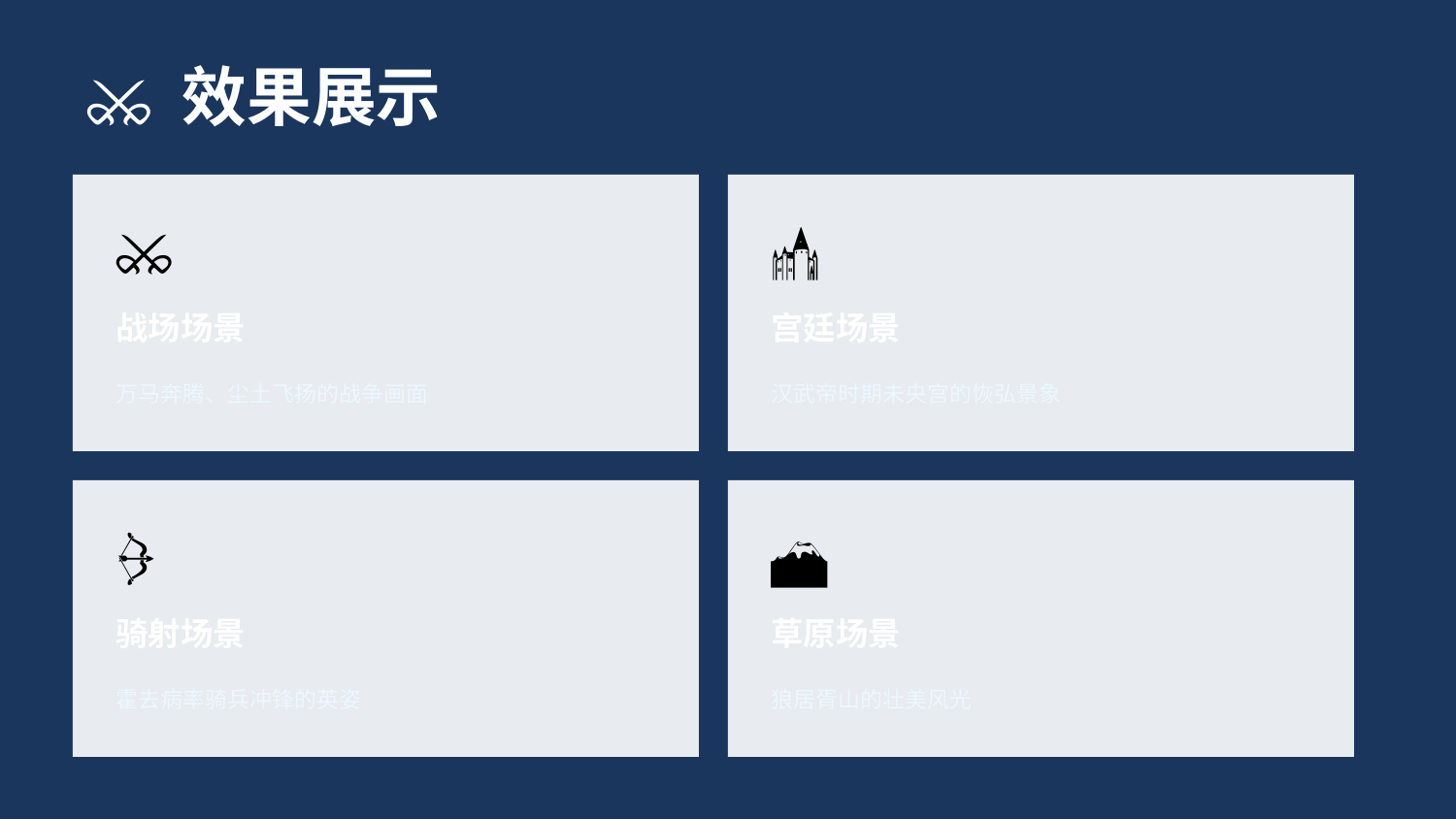

⚔️ 效果展示

⚔️
🏰
战场场景
宫廷场景
万马奔腾、尘土飞扬的战争画面
汉武帝时期未央宫的恢弘景象

🏹
🏔️
骑射场景
草原场景
霍去病率骑兵冲锋的英姿
狼居胥山的壮美风光